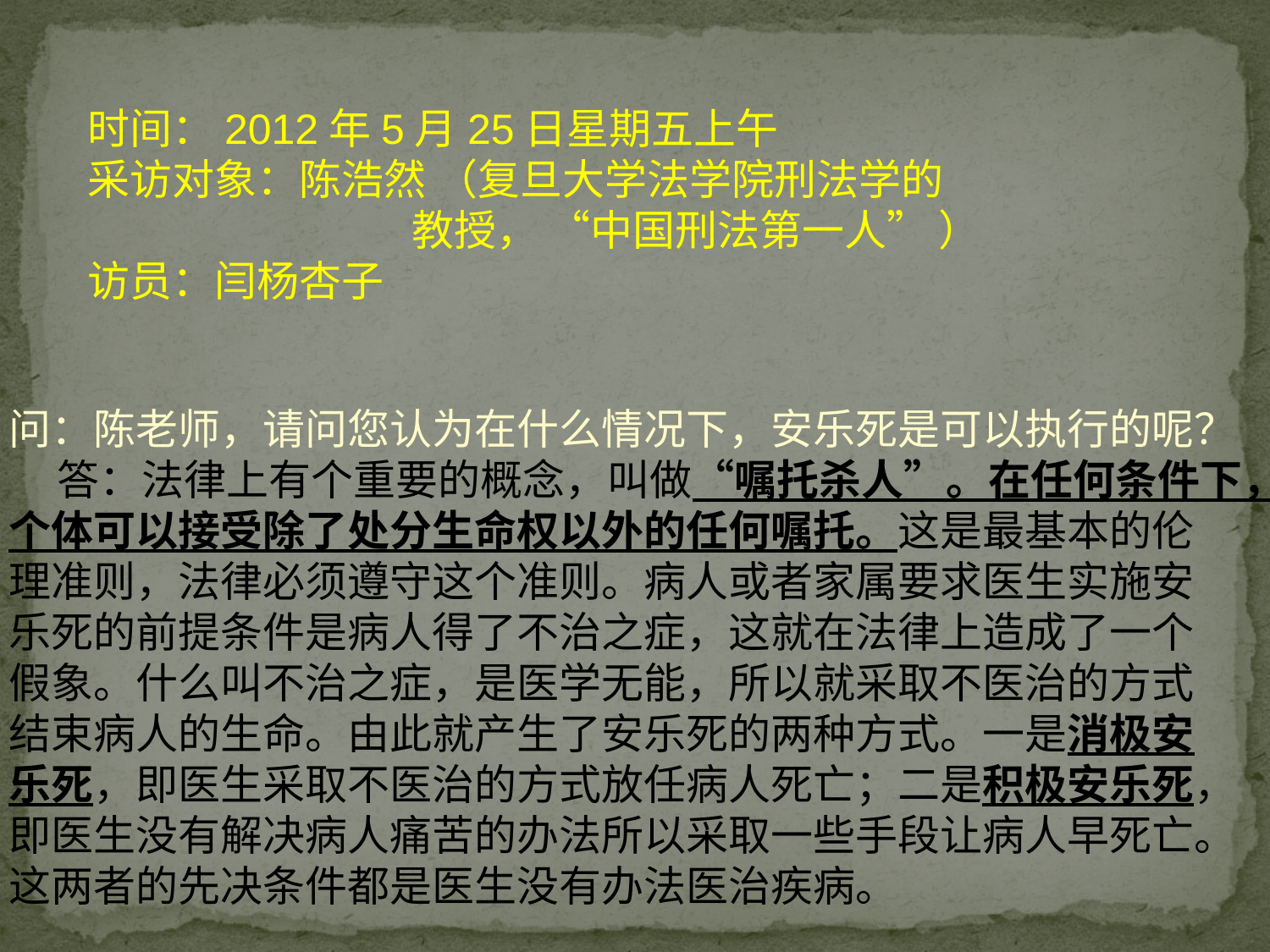

时间：2012年5月25日星期五上午
采访对象：陈浩然 （复旦大学法学院刑法学的
                                 教授， “中国刑法第一人” ）
访员：闫杨杏子
问：陈老师，请问您认为在什么情况下，安乐死是可以执行的呢？
    答：法律上有个重要的概念，叫做“嘱托杀人”。在任何条件下，
个体可以接受除了处分生命权以外的任何嘱托。这是最基本的伦
理准则，法律必须遵守这个准则。病人或者家属要求医生实施安
乐死的前提条件是病人得了不治之症，这就在法律上造成了一个
假象。什么叫不治之症，是医学无能，所以就采取不医治的方式
结束病人的生命。由此就产生了安乐死的两种方式。一是消极安
乐死，即医生采取不医治的方式放任病人死亡；二是积极安乐死，
即医生没有解决病人痛苦的办法所以采取一些手段让病人早死亡。
这两者的先决条件都是医生没有办法医治疾病。